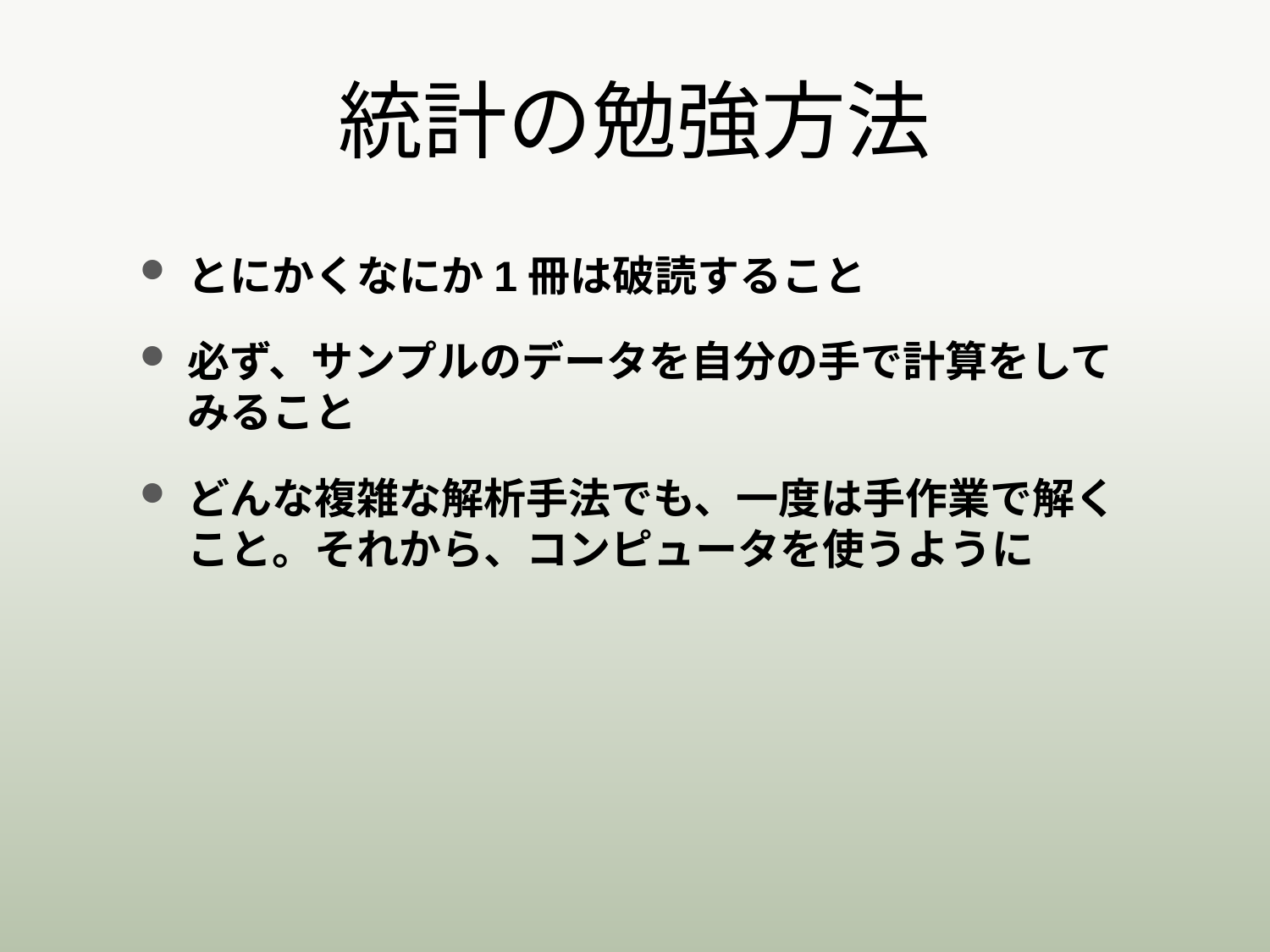

# 統計の勉強方法
とにかくなにか1冊は破読すること
必ず、サンプルのデータを自分の手で計算をしてみること
どんな複雑な解析手法でも、一度は手作業で解くこと。それから、コンピュータを使うように